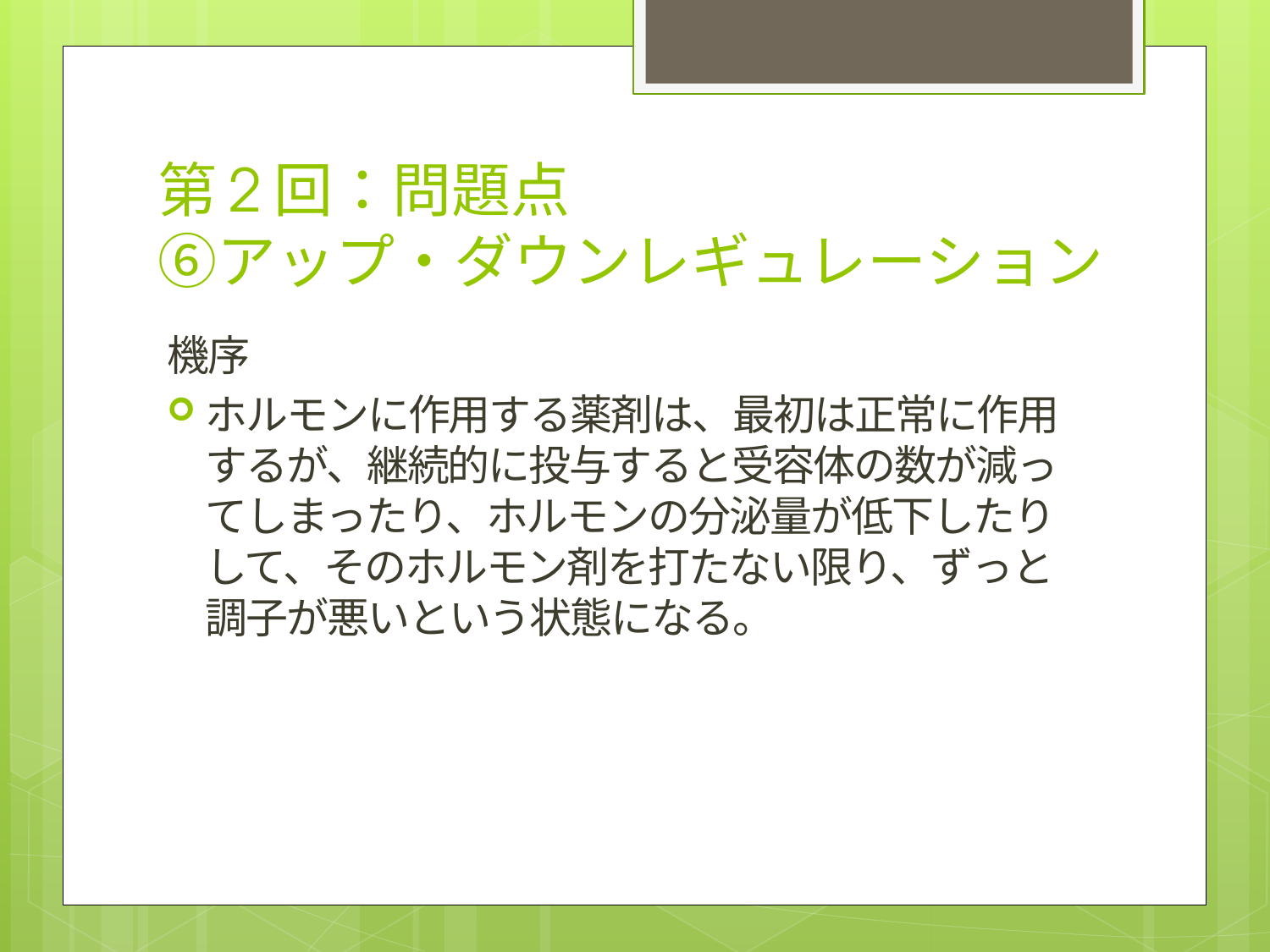

# 第2回：問題点 ⑥アップ・ダウンレギュレーション
機序
ホルモンに作用する薬剤は、最初は正常に作用するが、継続的に投与すると受容体の数が減ってしまったり、ホルモンの分泌量が低下したりして、そのホルモン剤を打たない限り、ずっと調子が悪いという状態になる。